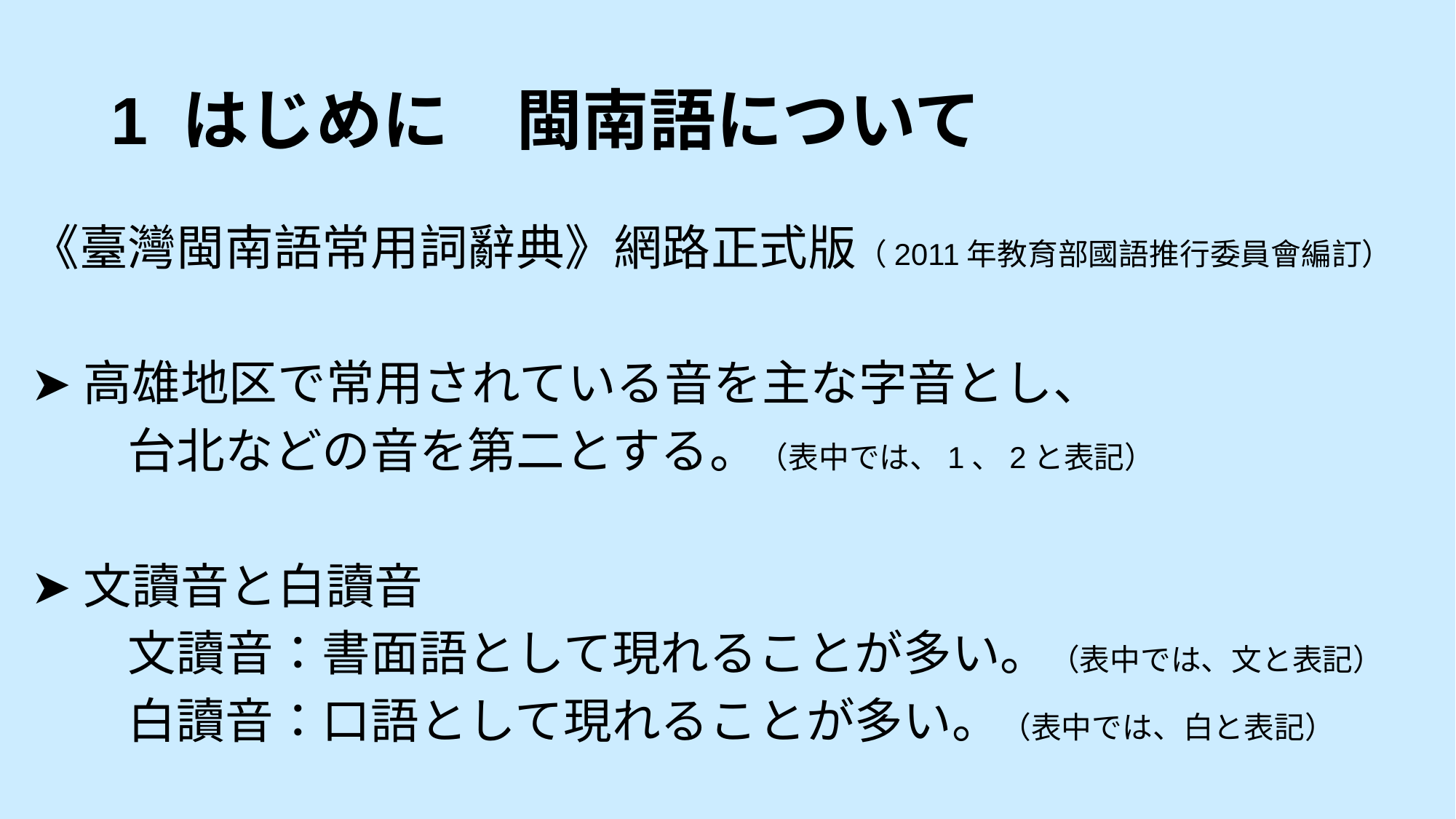

# 1 はじめに　閩南語について
《臺灣閩南語常用詞辭典》網路正式版（2011年教育部國語推行委員會編訂）

➤高雄地区で常用されている音を主な字音とし、
　　台北などの音を第二とする。（表中では、1、2と表記）

➤文讀音と白讀音
　　文讀音：書面語として現れることが多い。（表中では、文と表記）
　　白讀音：口語として現れることが多い。（表中では、白と表記）